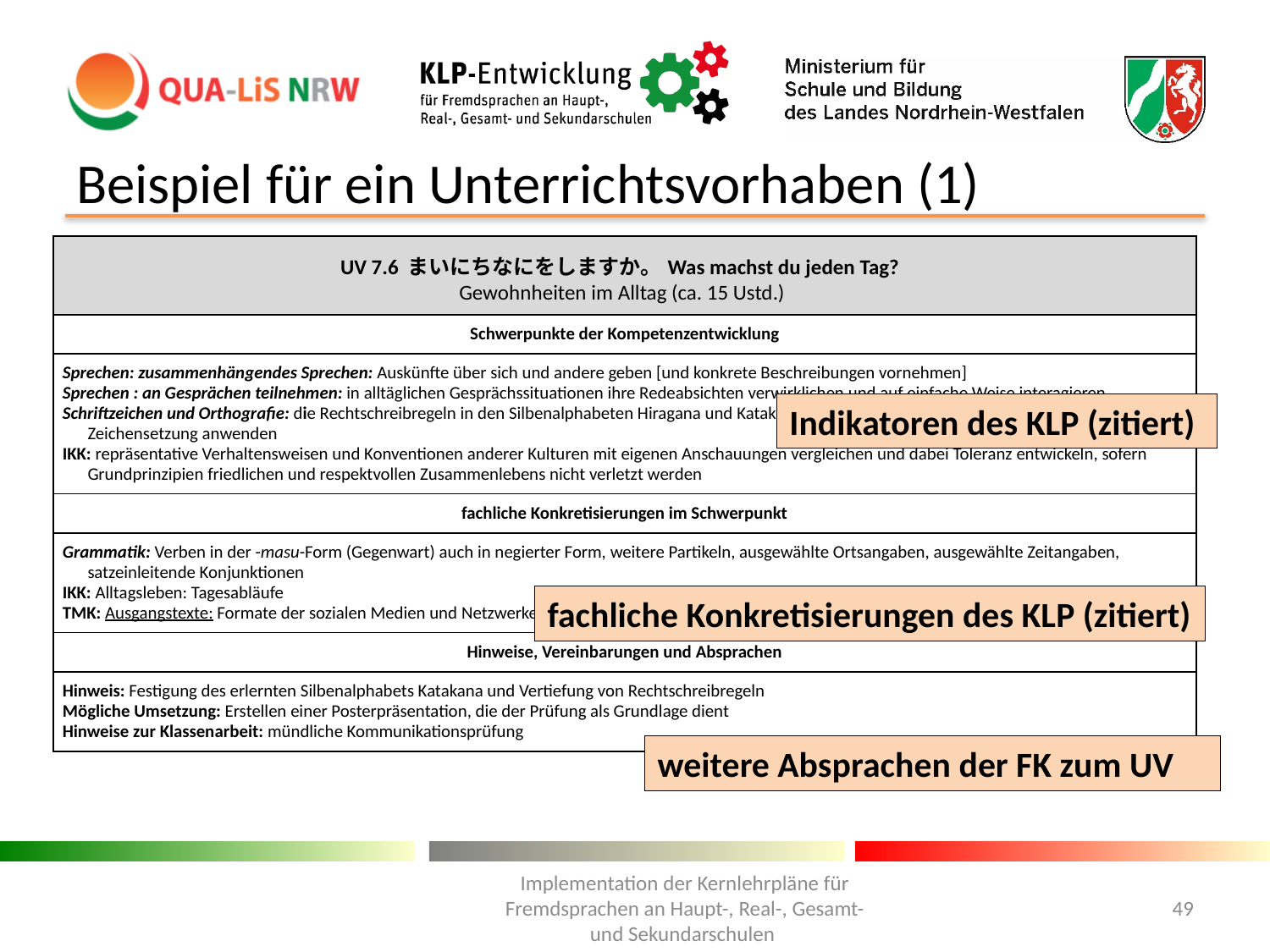

# Beispiel für ein Unterrichtsvorhaben (1)
| UV 7.6 まいにちなにをしますか。Was machst du jeden Tag? Gewohnheiten im Alltag (ca. 15 Ustd.) |
| --- |
| Schwerpunkte der Kompetenzentwicklung |
| Sprechen: zusammenhängendes Sprechen: Auskünfte über sich und andere geben [und konkrete Beschreibungen vornehmen] Sprechen : an Gesprächen teilnehmen: in alltäglichen Gesprächssituationen ihre Redeabsichten verwirklichen und auf einfache Weise interagieren Schriftzeichen und Orthografie: die Rechtschreibregeln in den Silbenalphabeten Hiragana und Katakana korrekt anwenden, die Regeln der japanischen Zeichensetzung anwenden IKK: repräsentative Verhaltensweisen und Konventionen anderer Kulturen mit eigenen Anschauungen vergleichen und dabei Toleranz entwickeln, sofern Grundprinzipien friedlichen und respektvollen Zusammenlebens nicht verletzt werden |
| fachliche Konkretisierungen im Schwerpunkt |
| Grammatik: Verben in der -masu-Form (Gegenwart) auch in negierter Form, weitere Partikeln, ausgewählte Ortsangaben, ausgewählte Zeitangaben, satzeinleitende Konjunktionen IKK: Alltagsleben: Tagesabläufe TMK: Ausgangstexte: Formate der sozialen Medien und Netzwerke Zieltexte: kürzere Präsentation |
| Hinweise, Vereinbarungen und Absprachen |
| Hinweis: Festigung des erlernten Silbenalphabets Katakana und Vertiefung von Rechtschreibregeln Mögliche Umsetzung: Erstellen einer Posterpräsentation, die der Prüfung als Grundlage dient Hinweise zur Klassenarbeit: mündliche Kommunikationsprüfung |
Indikatoren des KLP (zitiert)
fachliche Konkretisierungen des KLP (zitiert)
weitere Absprachen der FK zum UV
Implementation der Kernlehrpläne für Fremdsprachen an Haupt-, Real-, Gesamt- und Sekundarschulen
49